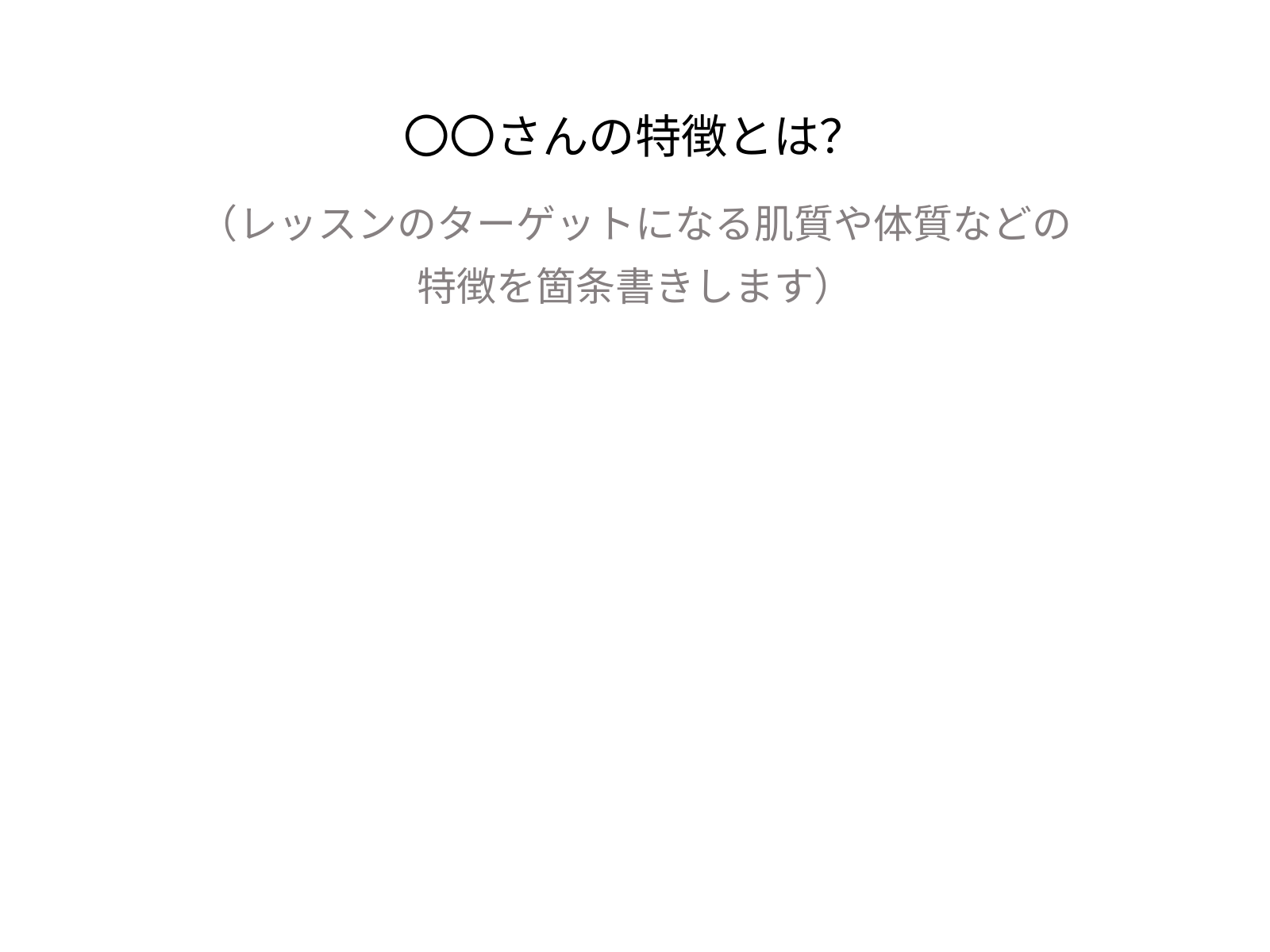

〇〇さんの特徴とは？
（レッスンのターゲットになる肌質や体質などの
特徴を箇条書きします）